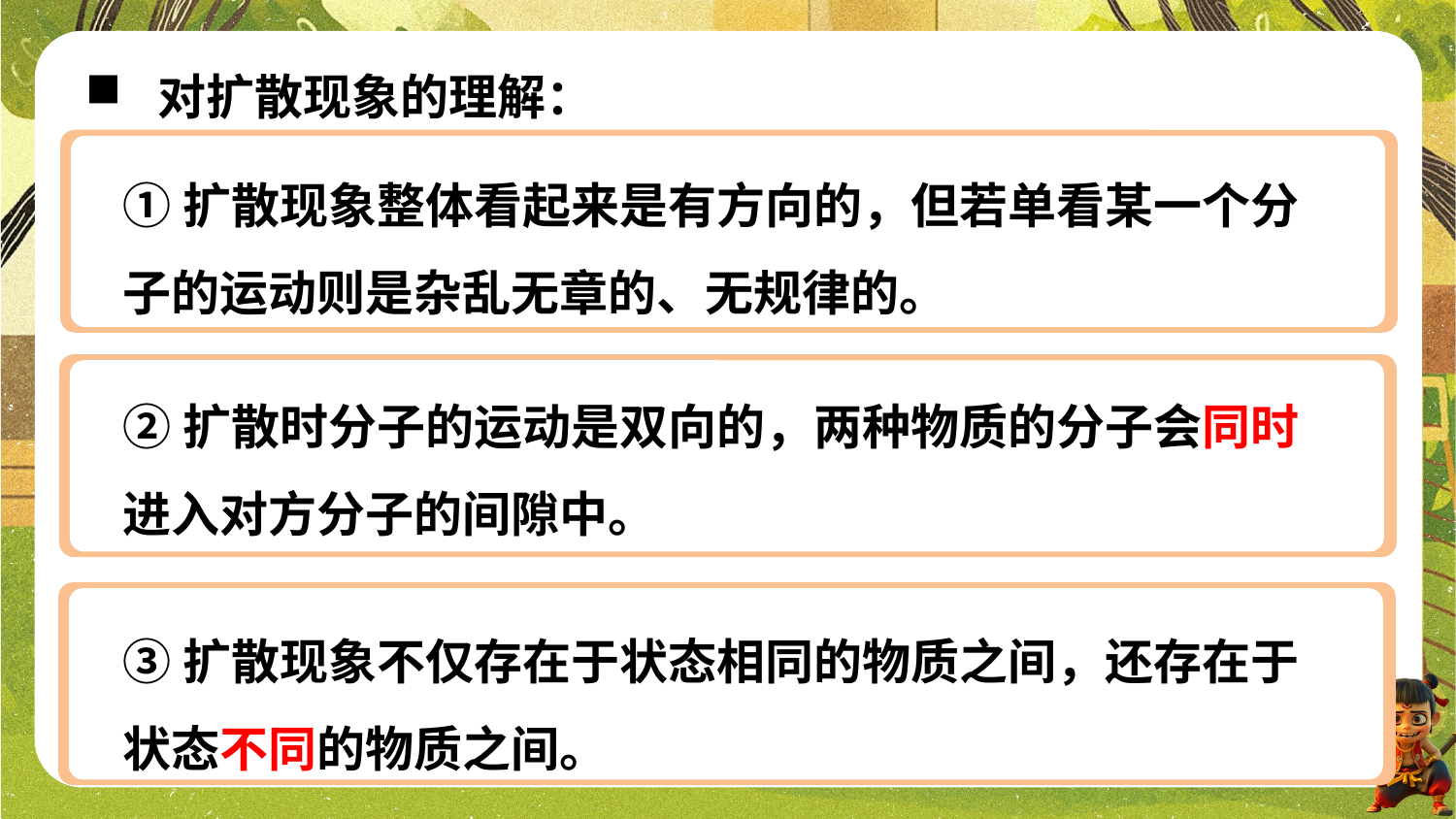

对扩散现象的理解：

①扩散现象整体看起来是有方向的，但若单看某一个分子的运动则是杂乱无章的、无规律的。

②扩散时分子的运动是双向的，两种物质的分子会同时进入对方分子的间隙中。

③扩散现象不仅存在于状态相同的物质之间，还存在于状态不同的物质之间。